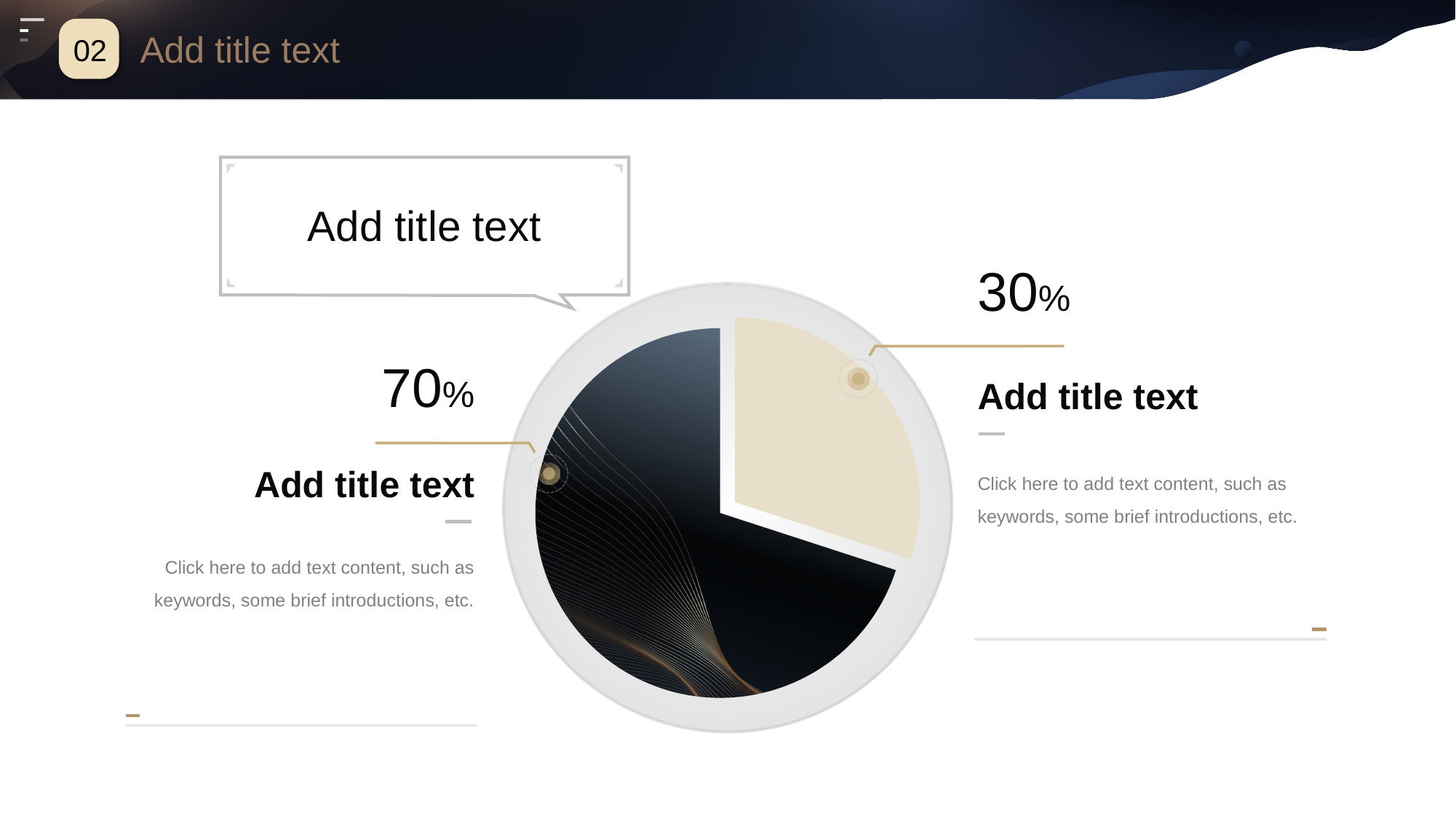

02
Add title text

Add title text
30%

### Chart

| Category | 销售额 |
|---|---|
| A | 0.7 |
| 第二季度 | 0.3 |
70%

Add title text

Click here to add text content, such as keywords, some brief introductions, etc.
Add title text

Click here to add text content, such as keywords, some brief introductions, etc.